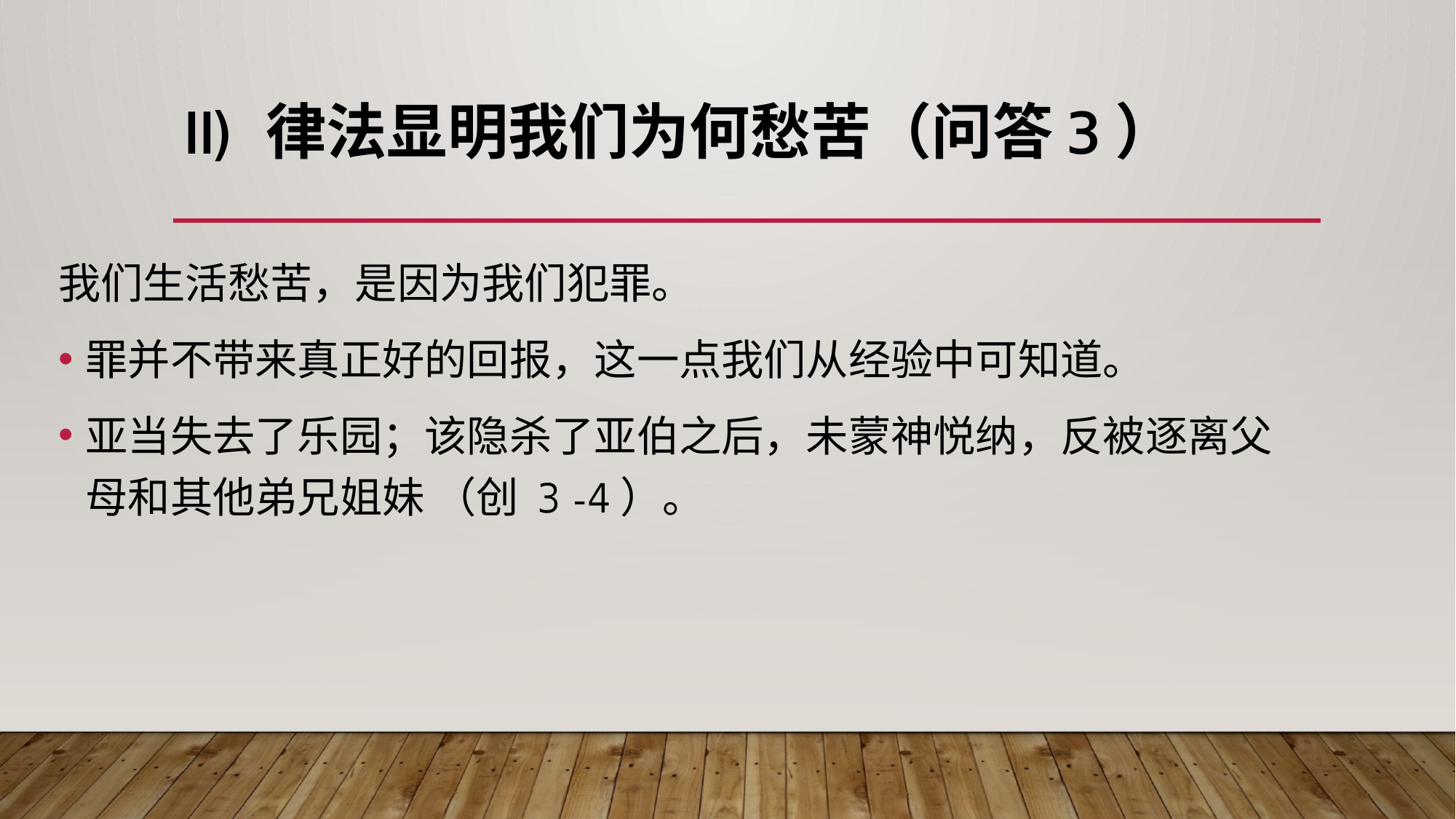

# II) 律法显明我们为何愁苦（问答3）
我们生活愁苦，是因为我们犯罪。
罪并不带来真正好的回报，这一点我们从经验中可知道。
亚当失去了乐园；该隐杀了亚伯之后，未蒙神悦纳，反被逐离父母和其他弟兄姐妹 （创 3 -4）。